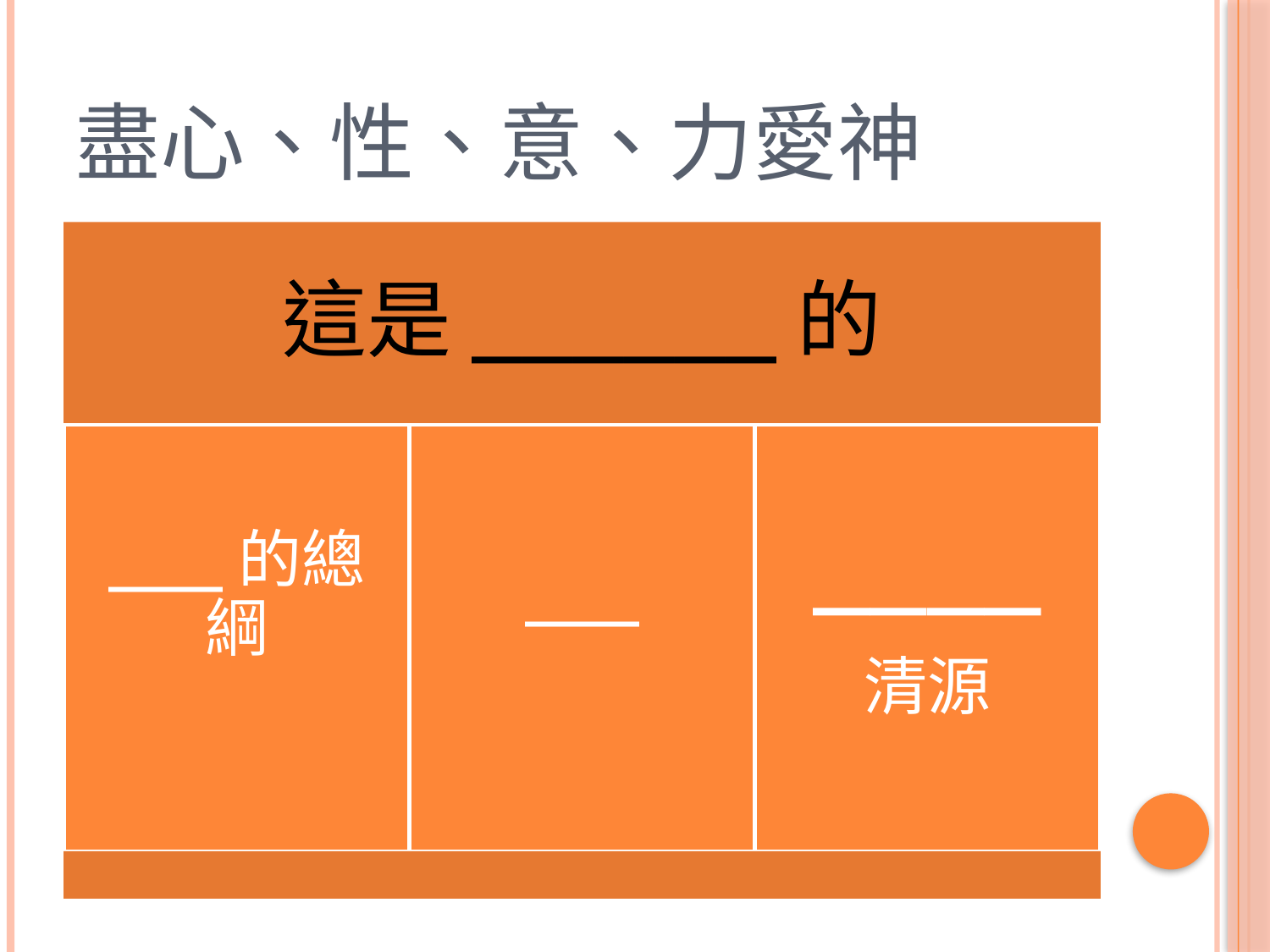

# 盡心、性、意、力愛神
這是______的

___的總綱

___

____
清源